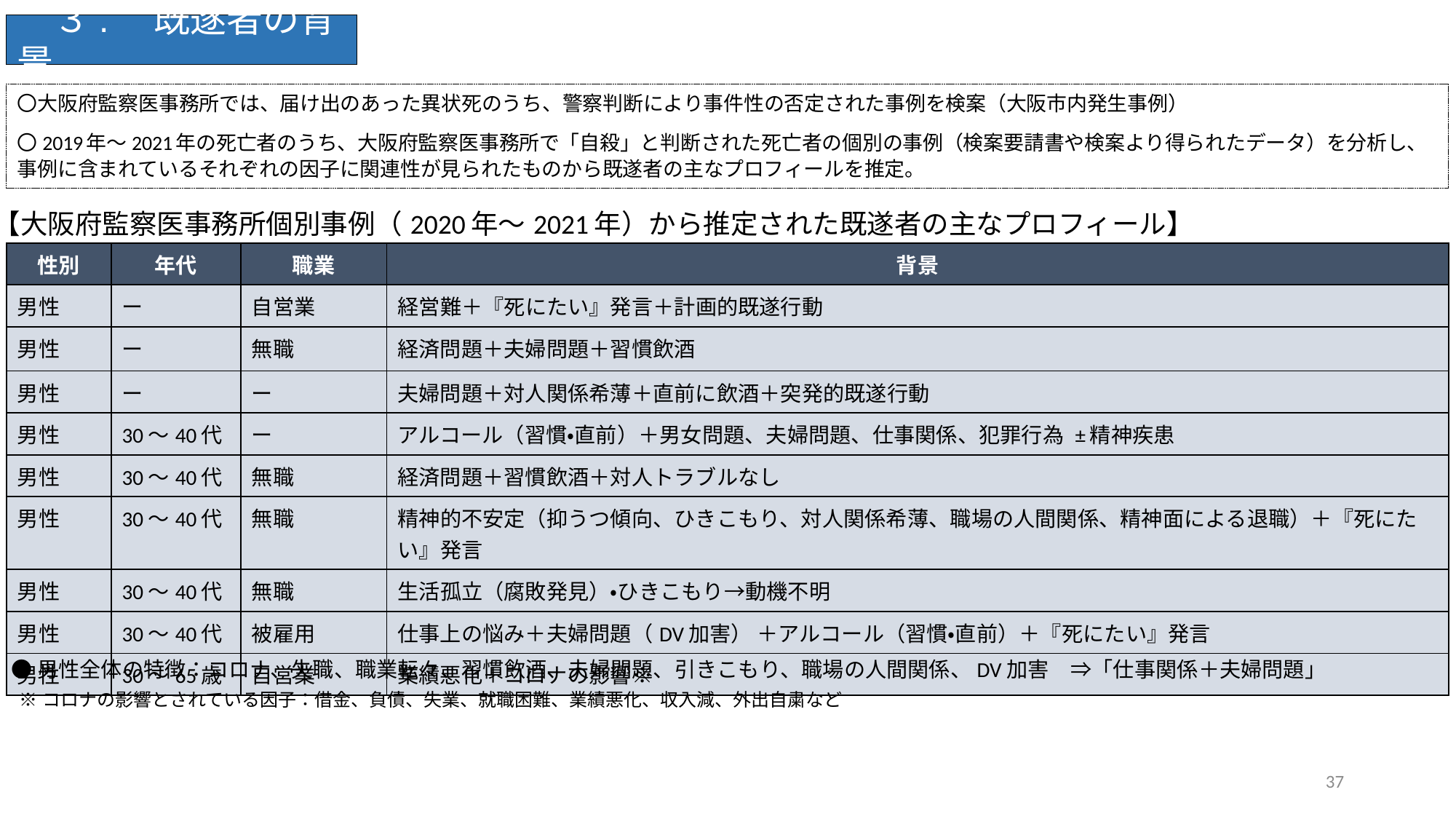

３.　既遂者の背景
〇大阪府監察医事務所では、届け出のあった異状死のうち、警察判断により事件性の否定された事例を検案（大阪市内発生事例）
〇2019年～2021年の死亡者のうち、大阪府監察医事務所で「自殺」と判断された死亡者の個別の事例（検案要請書や検案より得られたデータ）を分析し、事例に含まれているそれぞれの因子に関連性が見られたものから既遂者の主なプロフィールを推定。
【大阪府監察医事務所個別事例（2020年～2021年）から推定された既遂者の主なプロフィール】
| 性別 | 年代 | 職業 | 背景 |
| --- | --- | --- | --- |
| 男性 | ー | 自営業 | 経営難＋『死にたい』発言＋計画的既遂行動 |
| 男性 | ー | 無職 | 経済問題＋夫婦問題＋習慣飲酒 |
| 男性 | ー | ー | 夫婦問題＋対人関係希薄＋直前に飲酒＋突発的既遂行動 |
| 男性 | 30～40代 | ー | アルコール（習慣・直前）＋男女問題、夫婦問題、仕事関係、犯罪行為 ±精神疾患 |
| 男性 | 30～40代 | 無職 | 経済問題＋習慣飲酒＋対人トラブルなし |
| 男性 | 30～40代 | 無職 | 精神的不安定（抑うつ傾向、ひきこもり、対人関係希薄、職場の人間関係、精神面による退職）＋『死にたい』発言 |
| 男性 | 30～40代 | 無職 | 生活孤立（腐敗発見）・ひきこもり→動機不明 |
| 男性 | 30～40代 | 被雇用 | 仕事上の悩み＋夫婦問題（DV加害） ＋アルコール（習慣・直前）＋『死にたい』発言 |
| 男性 | 30～65歳 | 自営業 | 業績悪化＋コロナの影響※ |
●男性全体の特徴：コロナ、失職、職業転々、習慣飲酒、夫婦問題、引きこもり、職場の人間関係、DV加害　⇒「仕事関係＋夫婦問題」
※コロナの影響とされている因子：借金、負債、失業、就職困難、業績悪化、収入減、外出自粛など
37